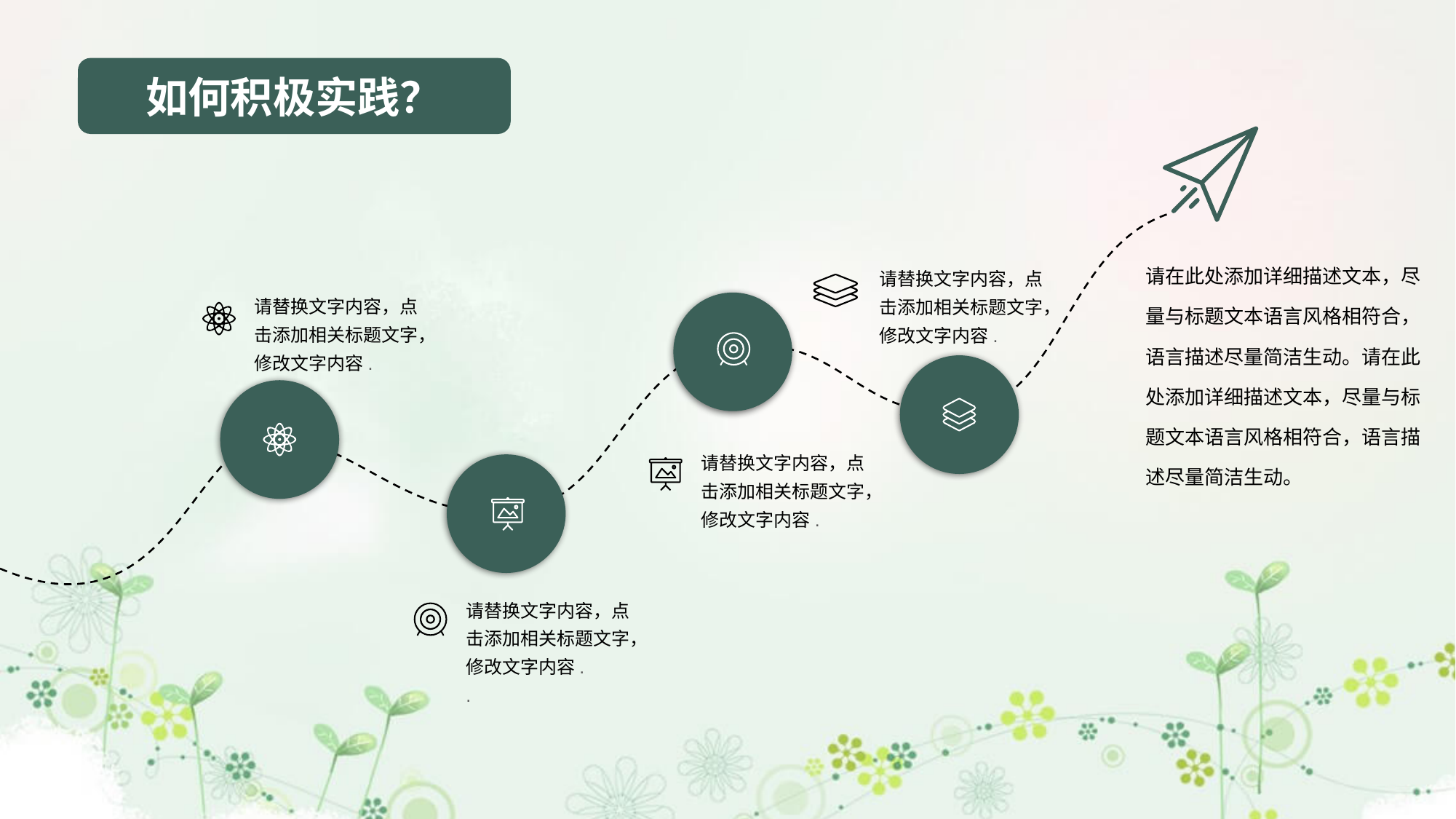

如何积极实践？

请在此处添加详细描述文本，尽量与标题文本语言风格相符合，语言描述尽量简洁生动。请在此处添加详细描述文本，尽量与标题文本语言风格相符合，语言描述尽量简洁生动。

请替换文字内容，点击添加相关标题文字，修改文字内容.

请替换文字内容，点击添加相关标题文字，修改文字内容.

请替换文字内容，点击添加相关标题文字，修改文字内容.

请替换文字内容，点击添加相关标题文字，修改文字内容.
.